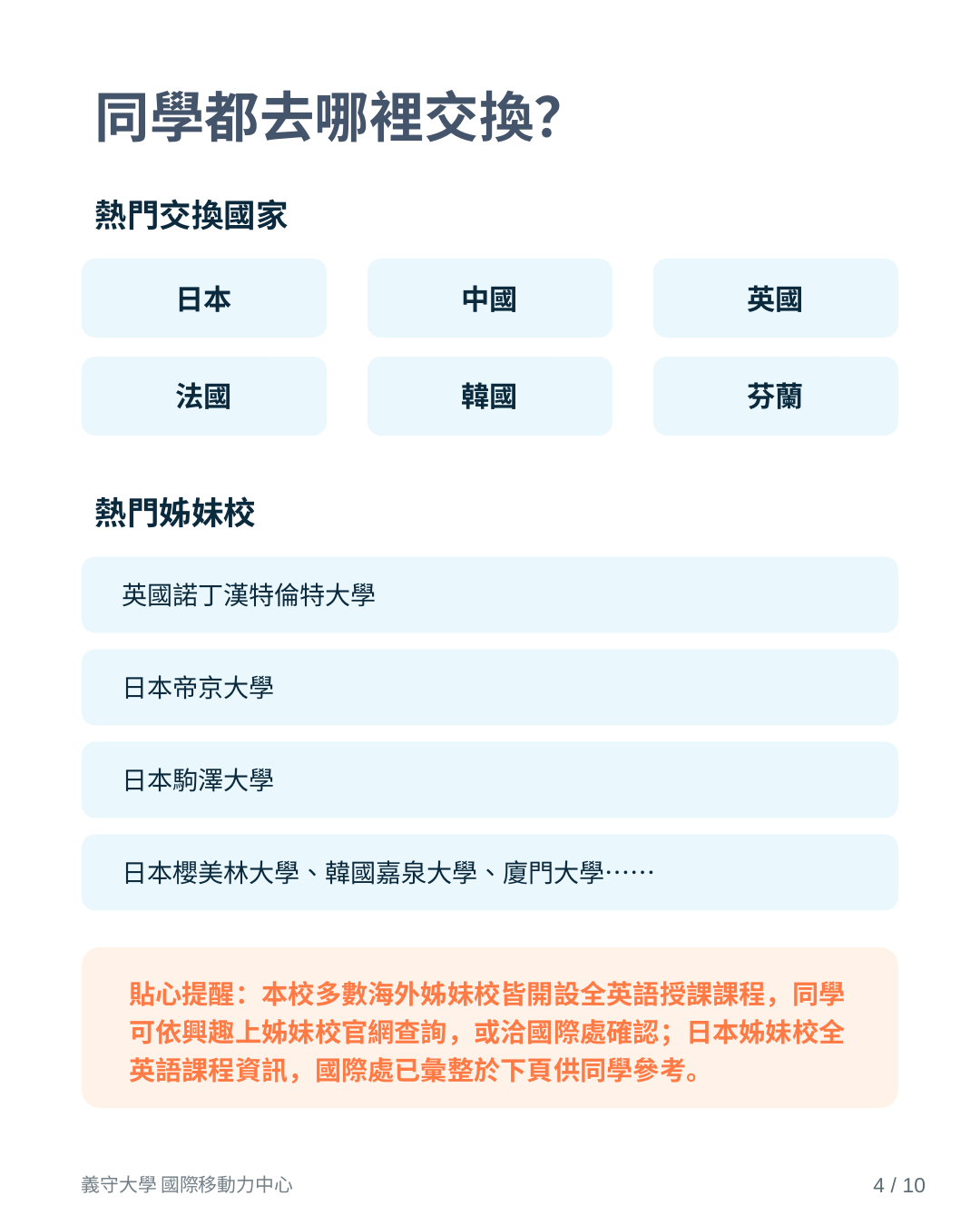

同學都去哪裡交換？
熱門交換國家

日本

中國

英國

法國

韓國

芬蘭
熱門姊妹校

英國諾丁漢特倫特大學

日本帝京大學

日本駒澤大學

日本櫻美林大學、韓國嘉泉大學、廈門大學……

貼心提醒：本校多數海外姊妹校皆開設全英語授課課程，同學可依興趣上姊妹校官網查詢，或洽國際處確認；日本姊妹校全英語課程資訊，國際處已彙整於下頁供同學參考。
義守大學 國際移動力中心
4 / 10